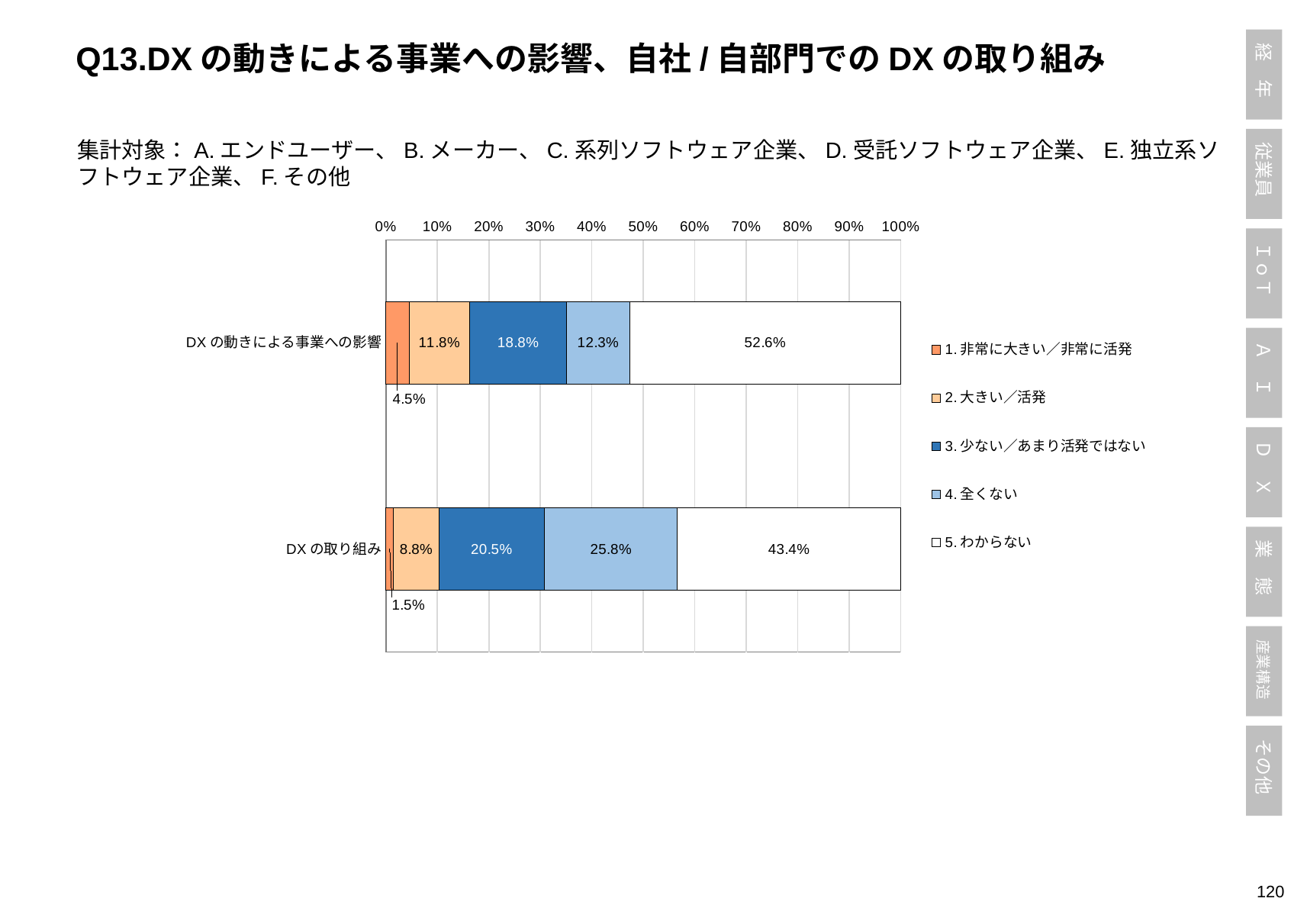

Q13.DXの動きによる事業への影響、自社/自部門でのDXの取り組み
集計対象：A.エンドユーザー、B.メーカー、C.系列ソフトウェア企業、D.受託ソフトウェア企業、E.独立系ソフトウェア企業、F.その他

### Chart

| Category | 1.非常に大きい／非常に活発 | 2.大きい／活発 | 3.少ない／あまり活発ではない | 4.全くない | 5.わからない |
|---|---|---|---|---|---|
| DXの動きによる事業への影響 | 0.045112781954887216 | 0.11779448621553884 | 0.18796992481203006 | 0.12280701754385964 | 0.5263157894736842 |
| DXの取り組み | 0.014906832298136646 | 0.08819875776397515 | 0.20496894409937888 | 0.25838509316770186 | 0.4335403726708075 |
120